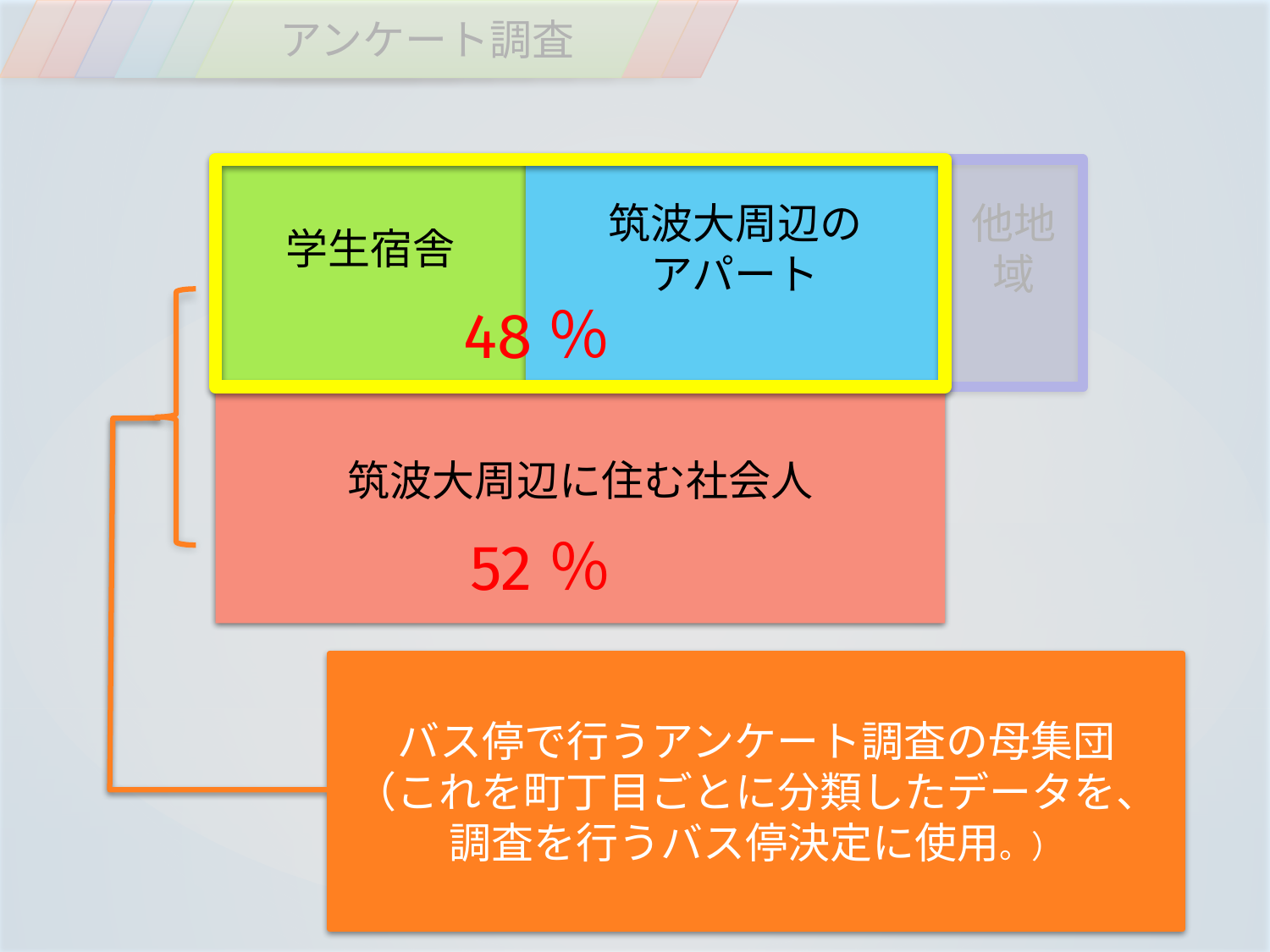

背景
問題提起
目標
現状
現地調査
アンケート調査
予備調査
参考文献

学生宿舎

学生宿舎

筑波大周辺の
アパート

筑波大周辺の
アパート

他地域

48％
筑波大周辺に住む社会人

筑波大周辺に住む社会人

52％
バス停で行うアンケート調査の母集団
（これを町丁目ごとに分類したデータを、調査を行うバス停決定に使用。）